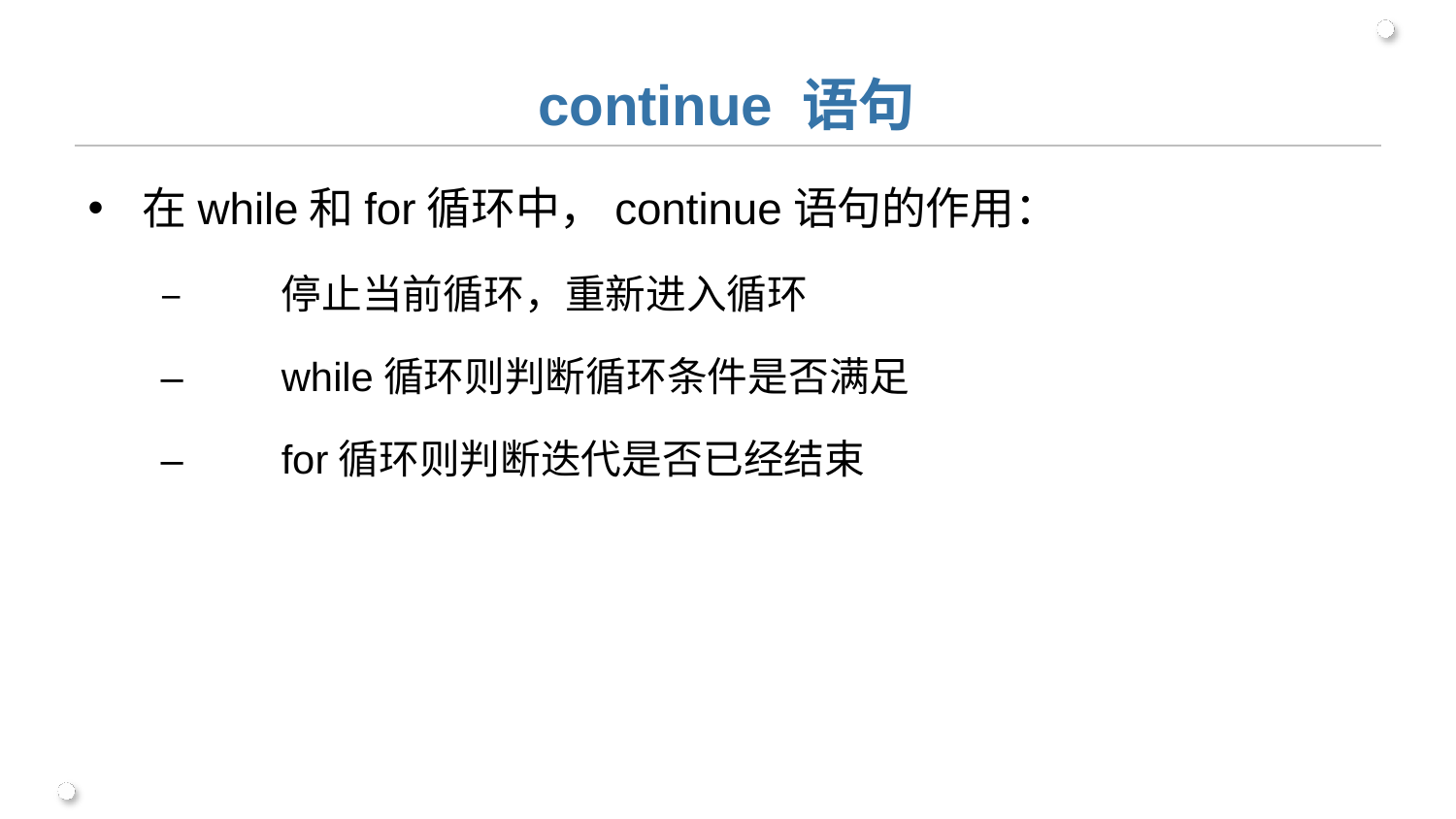

# continue 语句
在while和for循环中，continue语句的作用：
–	停止当前循环，重新进入循环
–	while循环则判断循环条件是否满足
–	for循环则判断迭代是否已经结束